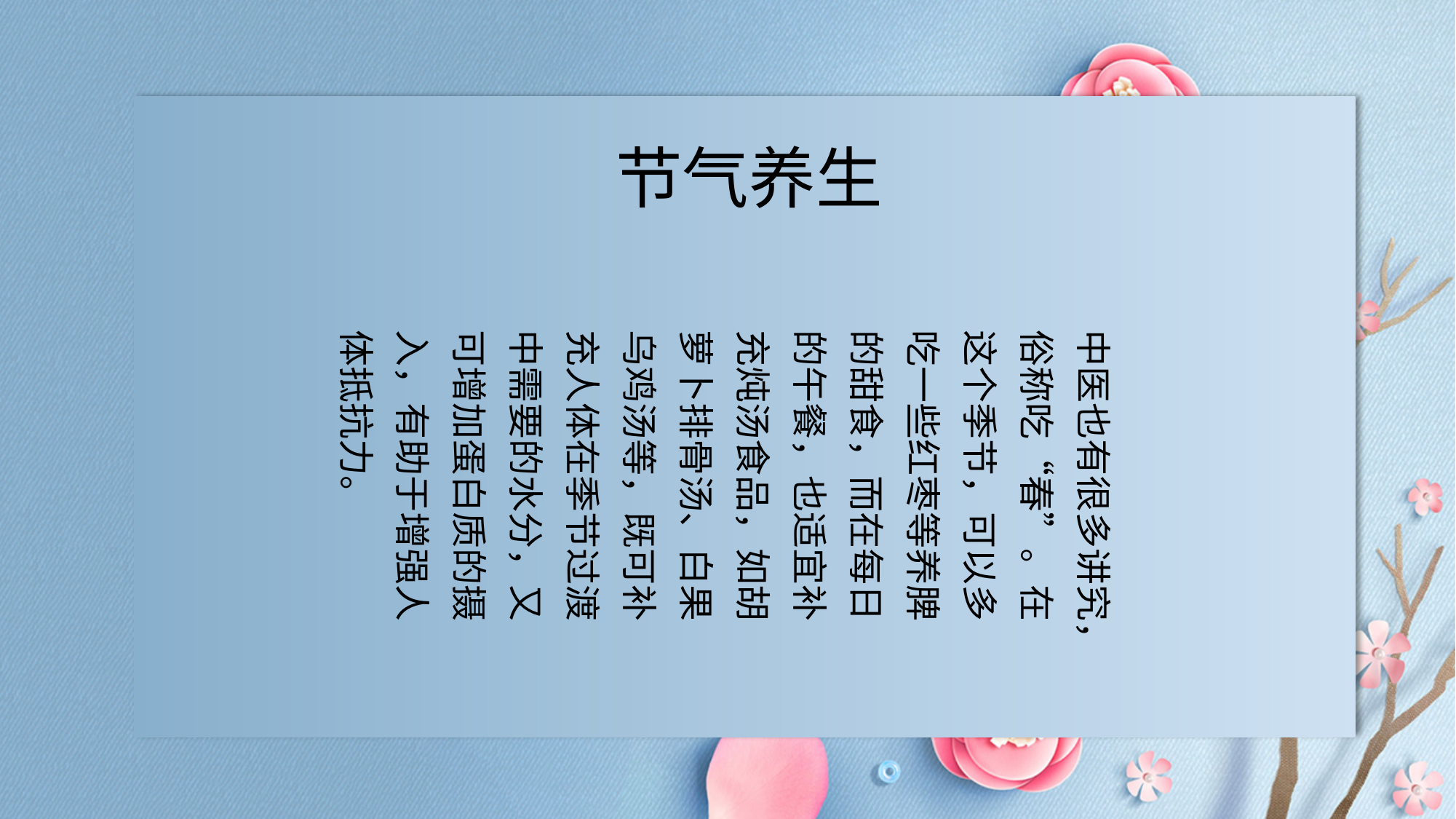

节气养生
中医也有很多讲究，俗称吃“春”。在这个季节，可以多吃一些红枣等养脾的甜食，而在每日的午餐，也适宜补充炖汤食品，如胡萝卜排骨汤、白果乌鸡汤等，既可补充人体在季节过渡中需要的水分，又可增加蛋白质的摄入，有助于增强人体抵抗力。